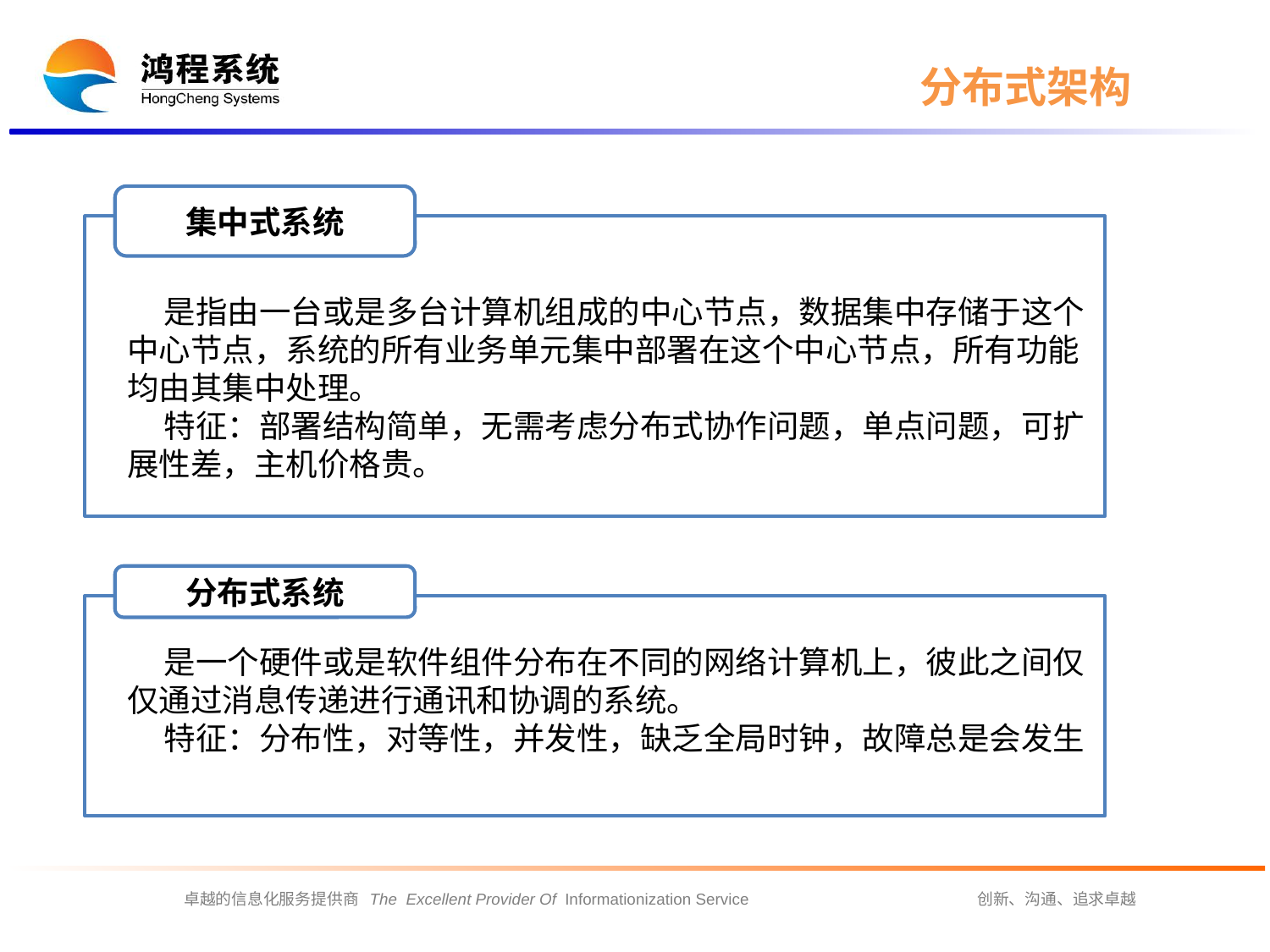

# 分布式架构
集中式系统

    是指由一台或是多台计算机组成的中心节点，数据集中存储于这个中心节点，系统的所有业务单元集中部署在这个中心节点，所有功能均由其集中处理。
    特征：部署结构简单，无需考虑分布式协作问题，单点问题，可扩展性差，主机价格贵。
分布式系统

    是一个硬件或是软件组件分布在不同的网络计算机上，彼此之间仅仅通过消息传递进行通讯和协调的系统。
    特征：分布性，对等性，并发性，缺乏全局时钟，故障总是会发生